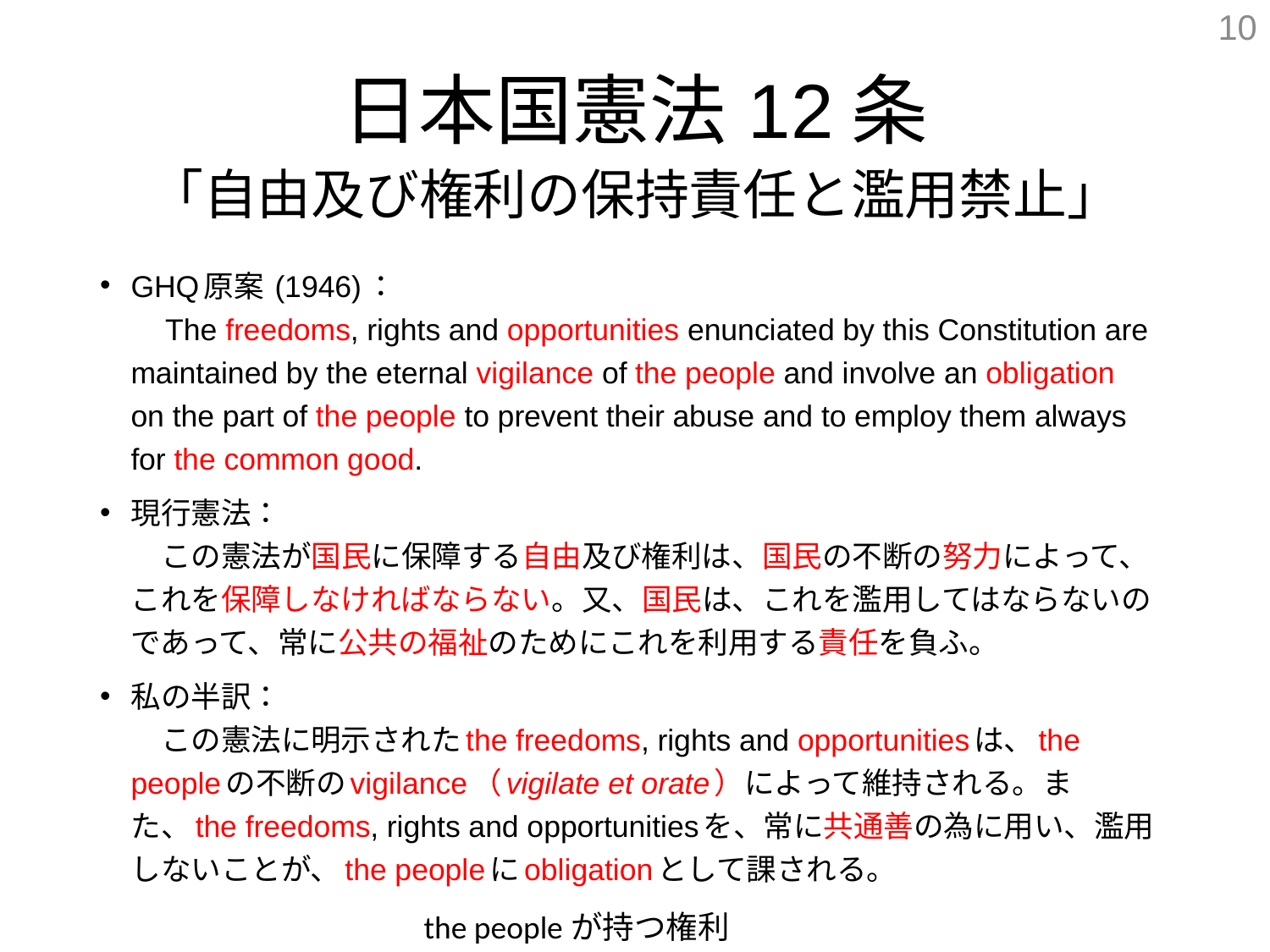

10
# 日本国憲法12条 「自由及び権利の保持責任と濫用禁止」
GHQ原案 (1946)：
　The freedoms, rights and opportunities enunciated by this Constitution are maintained by the eternal vigilance of the people and involve an obligation on the part of the people to prevent their abuse and to employ them always for the common good.
現行憲法：
　この憲法が国民に保障する自由及び権利は、国民の不断の努力によって、これを保障しなければならない。又、国民は、これを濫用してはならないのであって、常に公共の福祉のためにこれを利用する責任を負ふ。
私の半訳：
　この憲法に明示されたthe freedoms, rights and opportunitiesは、the peopleの不断のvigilance（vigilate et orate）によって維持される。また、the freedoms, rights and opportunitiesを、常に共通善の為に用い、濫用しないことが、the peopleにobligationとして課される。
the peopleが持つ権利